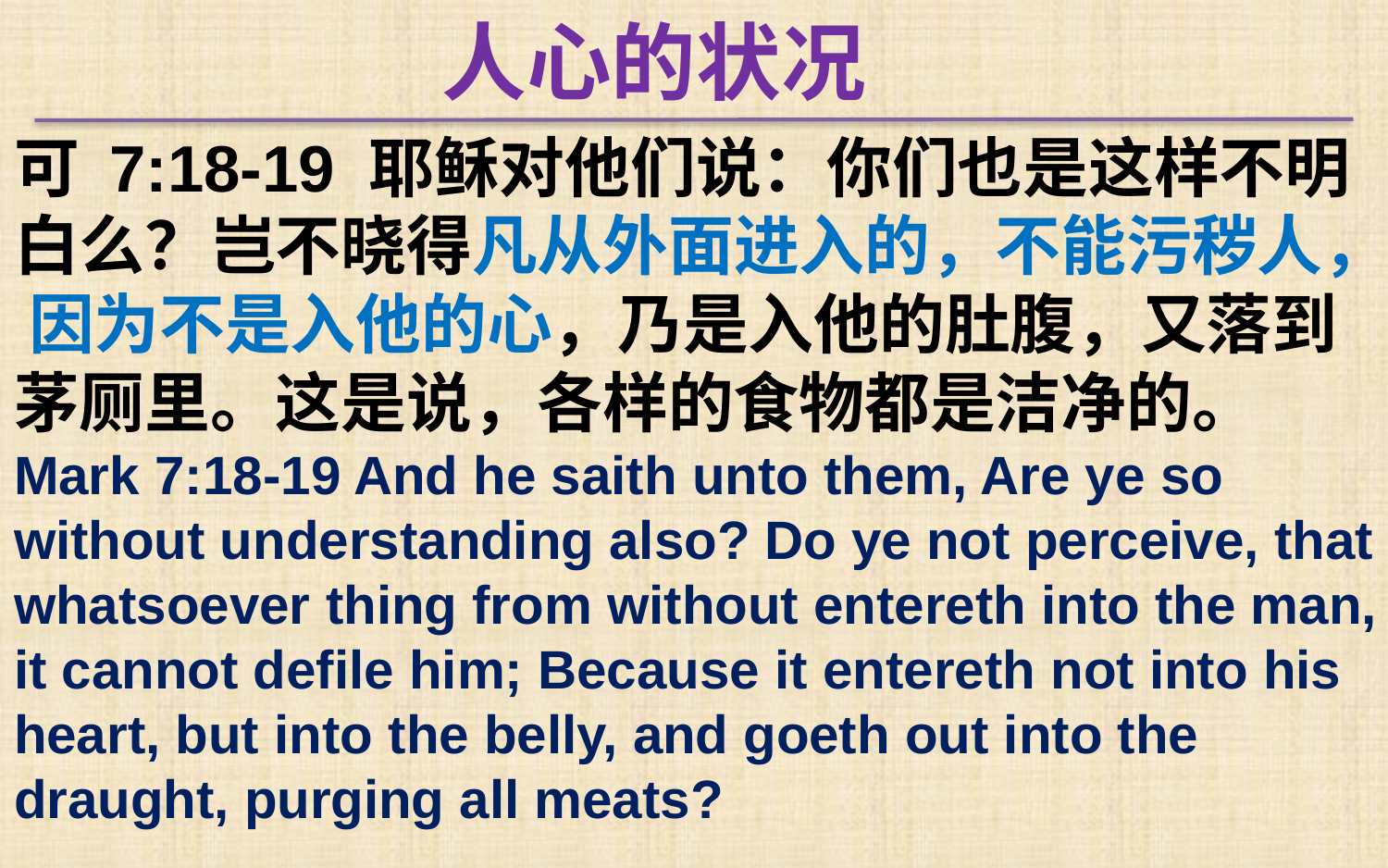

人心的状况
可 7:18-19 耶稣对他们说：你们也是这样不明白么？岂不晓得凡从外面进入的，不能污秽人， 因为不是入他的心，乃是入他的肚腹，又落到茅厕里。这是说，各样的食物都是洁净的。
Mark 7:18-19 And he saith unto them, Are ye so without understanding also? Do ye not perceive, that whatsoever thing from without entereth into the man, it cannot defile him; Because it entereth not into his heart, but into the belly, and goeth out into the draught, purging all meats?